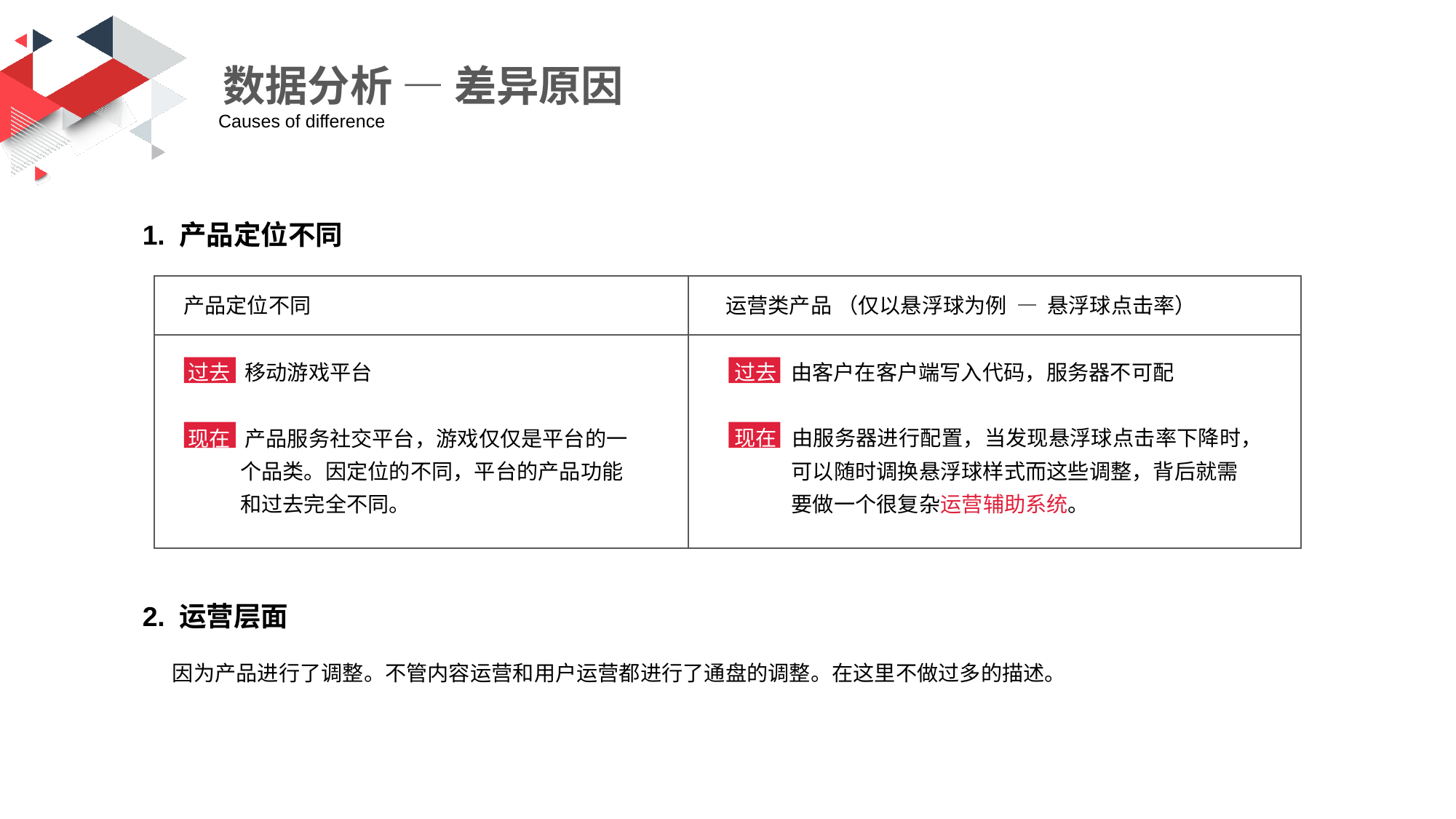

数据分析 — 差异原因
Causes of difference
1. 产品定位不同

产品定位不同
运营类产品 （仅以悬浮球为例  —  悬浮球点击率）

过去   移动游戏平台

现在   产品服务社交平台，游戏仅仅是平台的一
          个品类。因定位的不同，平台的产品功能
          和过去完全不同。
过去   由客户在客户端写入代码，服务器不可配

现在   由服务器进行配置，当发现悬浮球点击率下降时，
           可以随时调换悬浮球样式而这些调整，背后就需
           要做一个很复杂运营辅助系统。

2. 运营层面
因为产品进行了调整。不管内容运营和用户运营都进行了通盘的调整。在这里不做过多的描述。